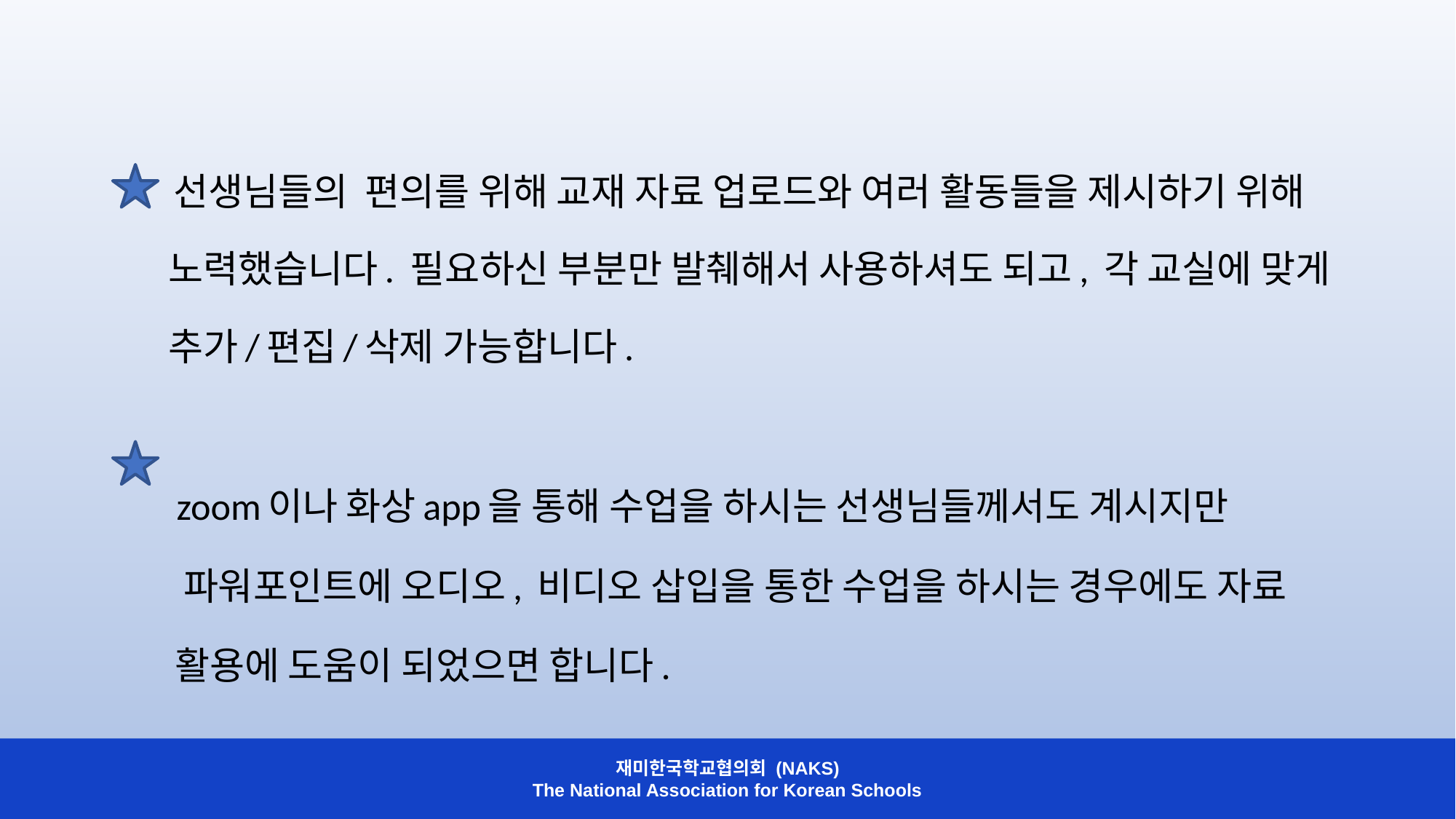

선생님들의  편의를 위해 교재 자료 업로드와 여러 활동들을 제시하기 위해 노력했습니다. 필요하신 부분만 발췌해서 사용하셔도 되고, 각 교실에 맞게 추가/편집/삭제 가능합니다.

      zoom이나 화상app을 통해 수업을 하시는 선생님들께서도 계시지만
      파워포인트에 오디오, 비디오 삽입을 통한 수업을 하시는 경우에도 자료
     활용에 도움이 되었으면 합니다.

재미한국학교협의회 (NAKS)
The National Association for Korean Schools